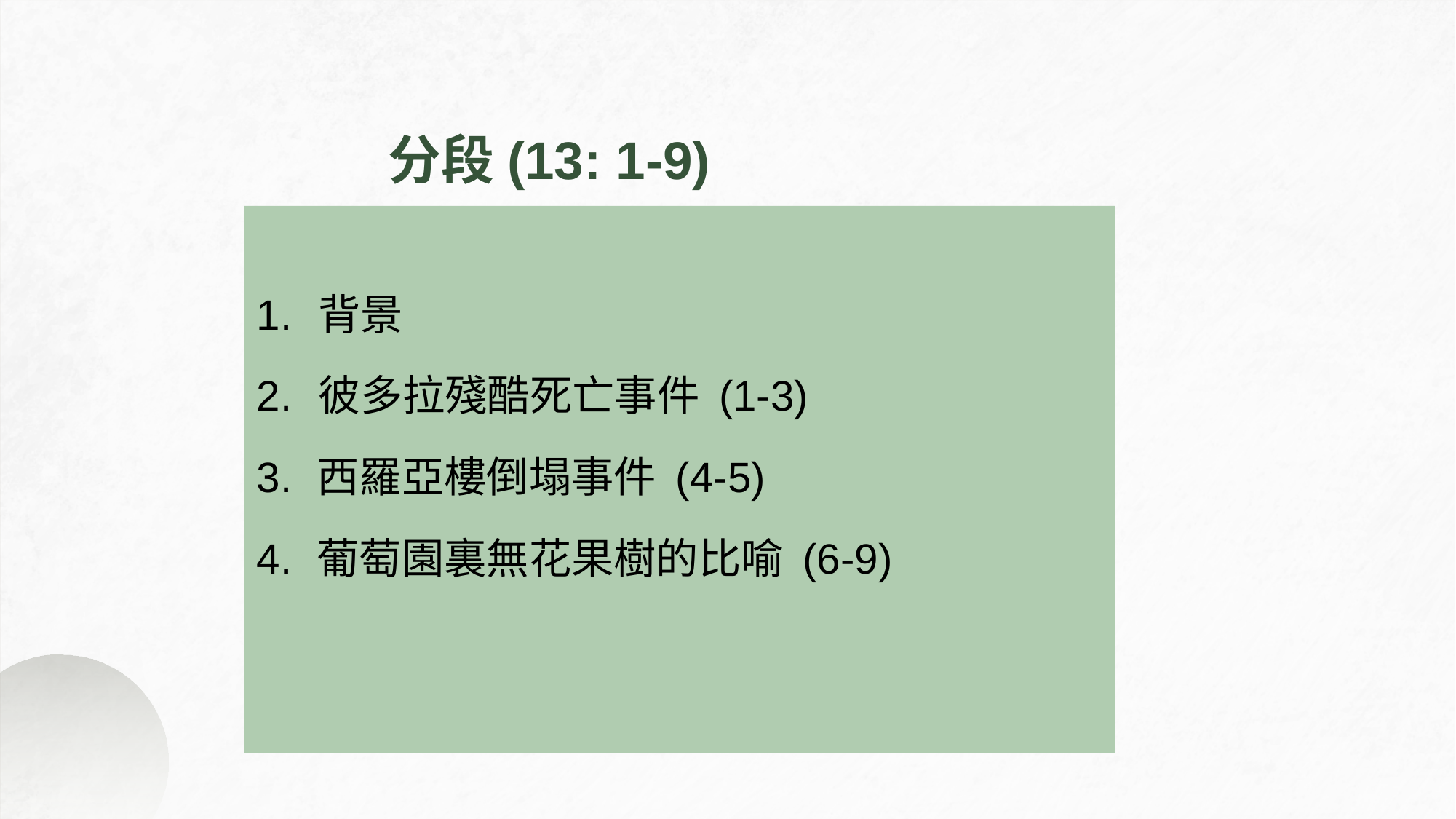

分段(13: 1-9)

背景
彼多拉殘酷死亡事件 (1-3)
 西羅亞樓倒塌事件 (4-5)
 葡萄園裏無花果樹的比喻 (6-9)